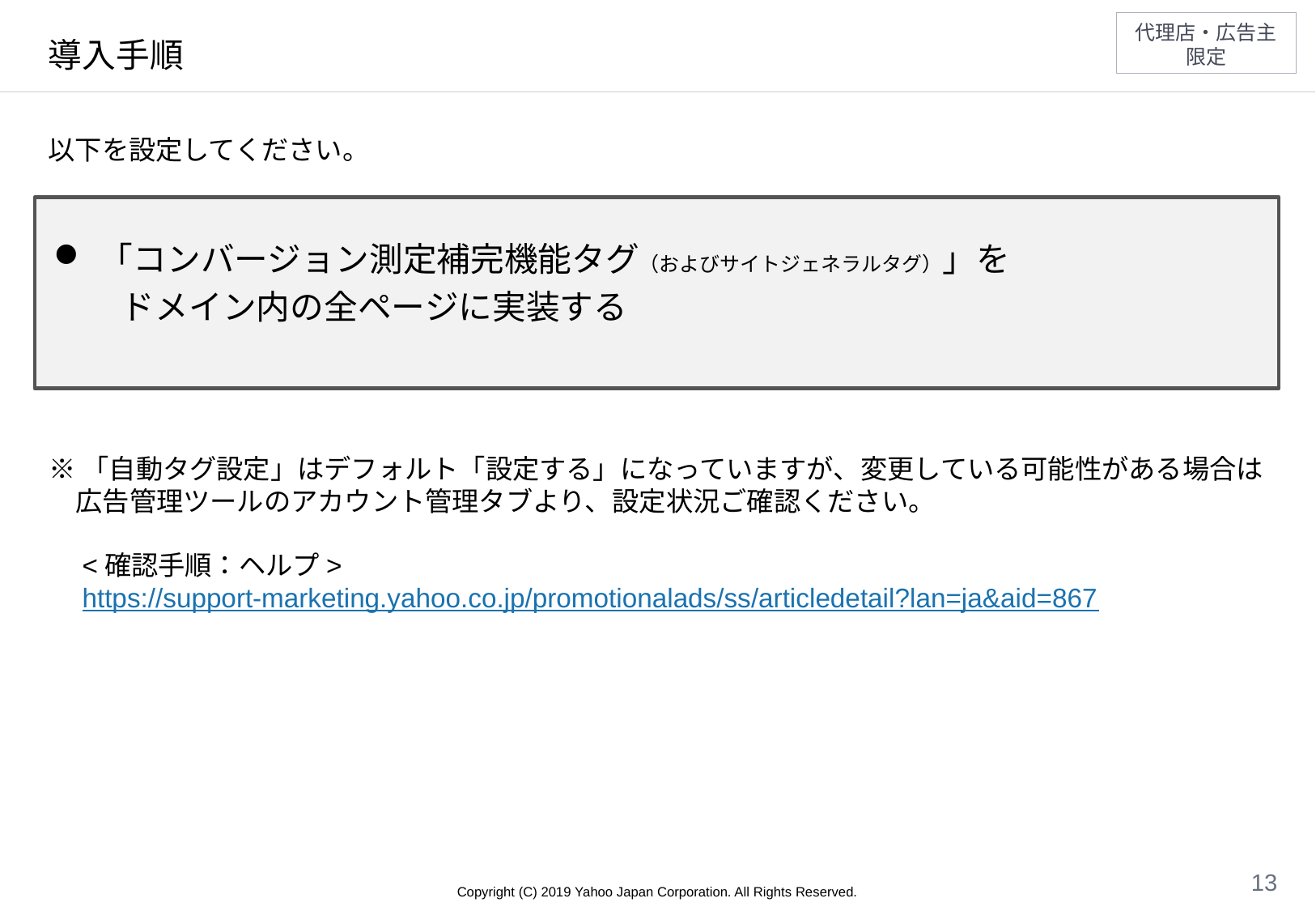

# 導入手順
以下を設定してください。

「コンバージョン測定補完機能タグ（およびサイトジェネラルタグ）」を
　　ドメイン内の全ページに実装する
※「自動タグ設定」はデフォルト「設定する」になっていますが、変更している可能性がある場合は
　広告管理ツールのアカウント管理タブより、設定状況ご確認ください。

　<確認手順：ヘルプ>
　https://support-marketing.yahoo.co.jp/promotionalads/ss/articledetail?lan=ja&aid=867

13
Copyright (C) 2019 Yahoo Japan Corporation. All Rights Reserved.